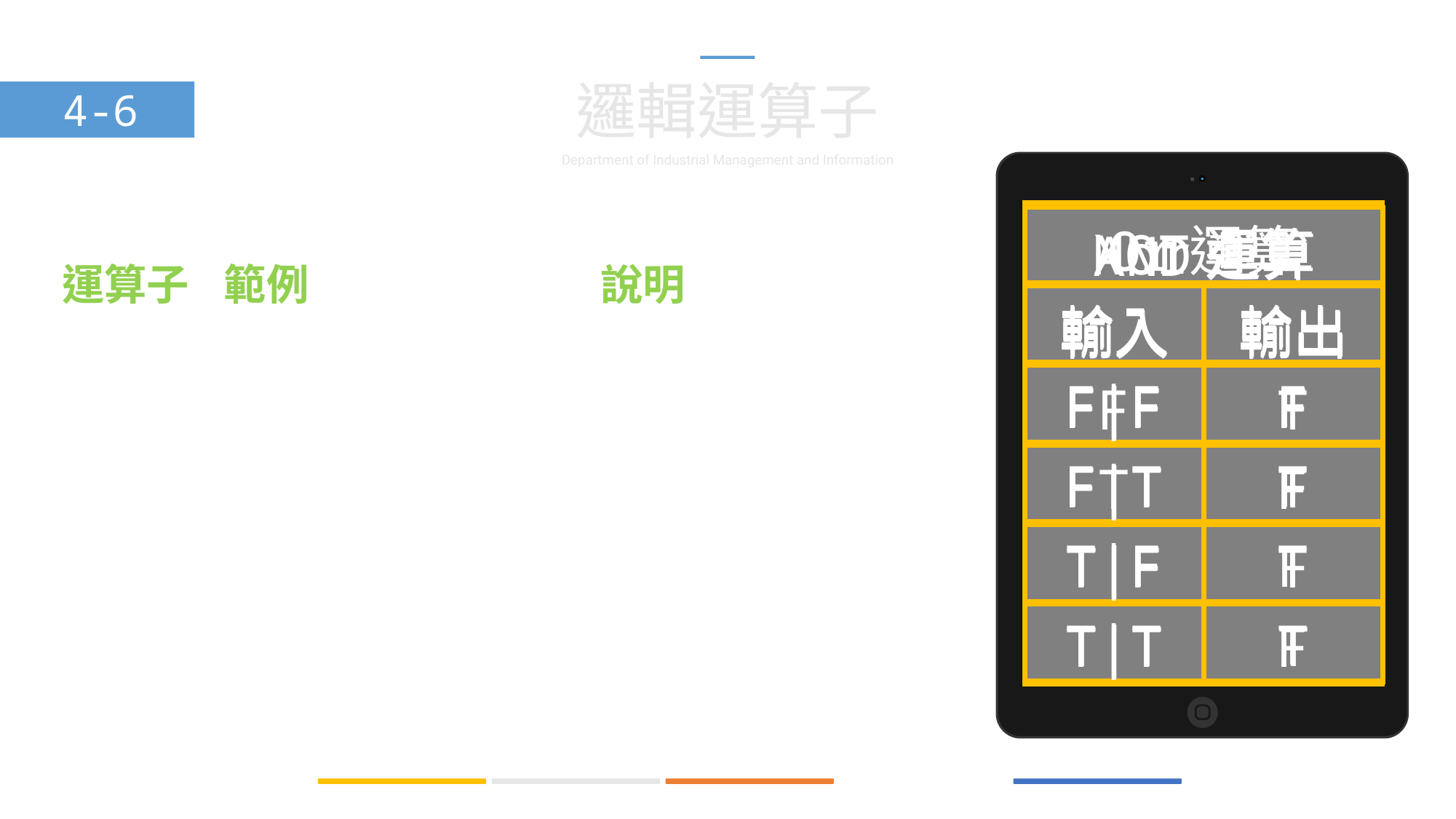

邏輯運算子
4-6

| Or運算 |  |
| --- | --- |
| 輸入 | 輸出 |
| F|F | F |
| F|T | T |
| T|F | T |
| T|T | T |
| Xor運算 |  |
| --- | --- |
| 輸入 | 輸出 |
| F|F | F |
| F|T | T |
| T|F | T |
| T|T | F |
| NOT運算 |  |
| --- | --- |
| 輸入 | 輸出 |
| F | T |
| T | F |
|  |  |
|  |  |
| AND運算 |  |
| --- | --- |
| 輸入 | 輸出 |
| F|F | F |
| F|T | F |
| T|F | F |
| T|T | T |
| 運算子 | 範例 | 說明 |
| --- | --- | --- |
| ! | ! op | Not運算，傳回運算元相反的值，true成false；false成true |
| && | op1 && op2 | And運算，連接的2個運算元都為true，運算式為true |
| || | op1 || op2 | Or運算，連接的2個運算元，任何一個為ture，運算式為true |
| and | op1 and op2 | And運算，連接的2個運算元都為true，運算式為true |
| or | op1 or op2 | Or運算，連接的2個運算元，任何一個為ture，運算式為true |
| xor | op1 xor op2 | Xor運算，連接的2個運算元，只需任何一個為true，結果為true；如果同為false或true時結果為false |